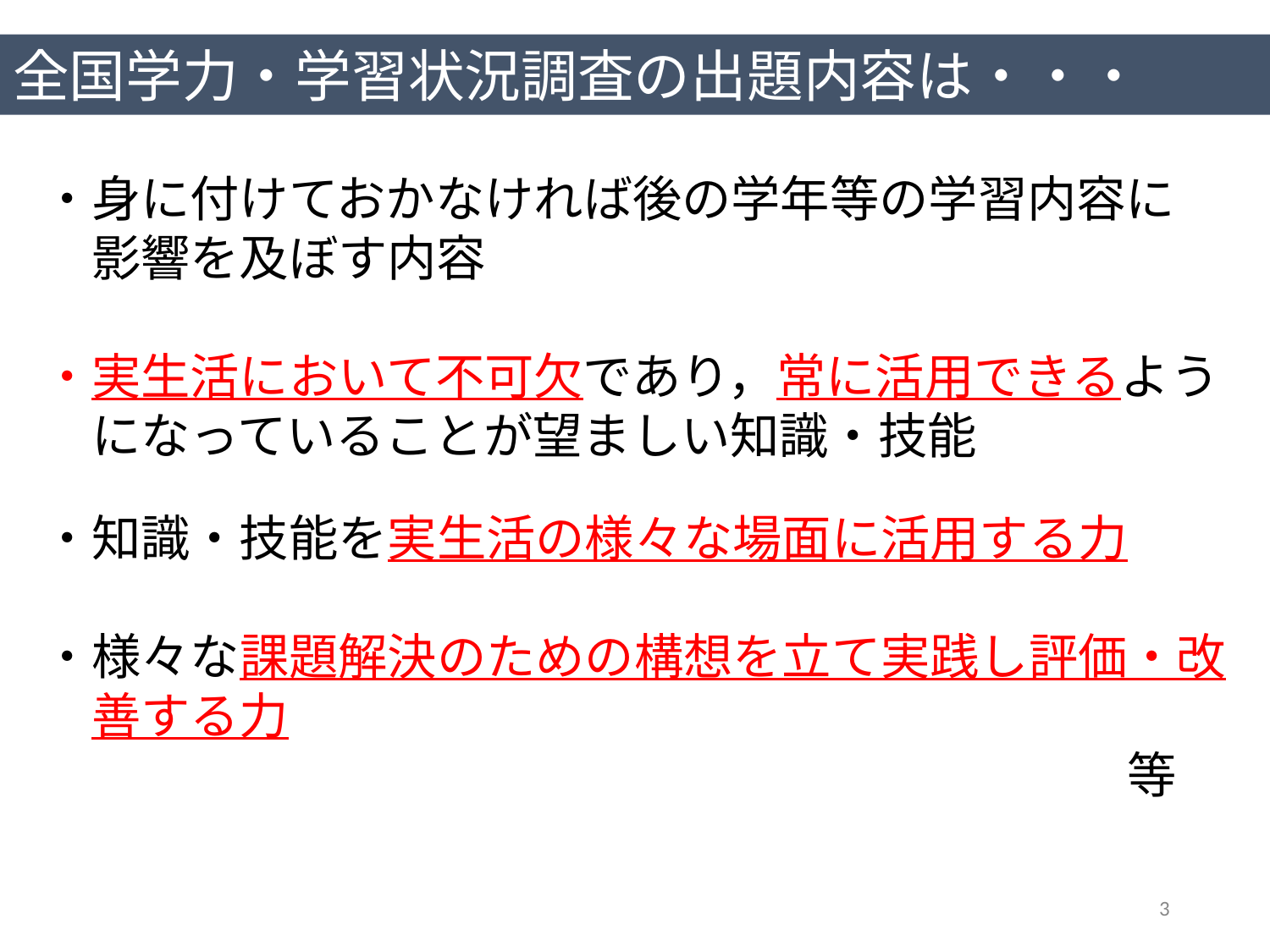

全国学力・学習状況調査の出題内容は・・・
・身に付けておかなければ後の学年等の学習内容に
　影響を及ぼす内容

・実生活において不可欠であり，常に活用できるよう
　になっていることが望ましい知識・技能

・知識・技能を実生活の様々な場面に活用する力

・様々な課題解決のための構想を立て実践し評価・改
　善する力
　　　　　　　　　　　　　　　　　　　　　　等
3